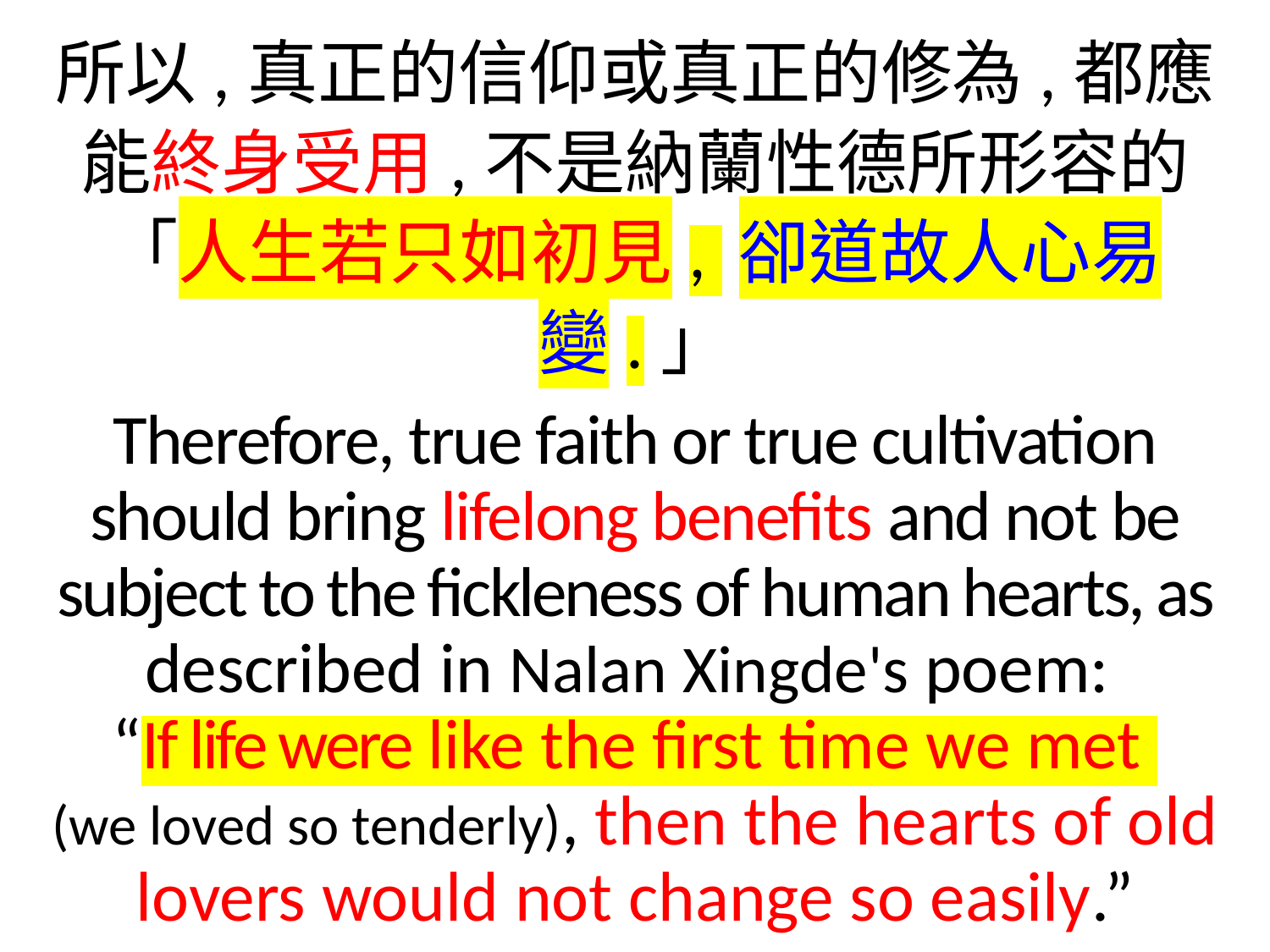

所以,真正的信仰或真正的修為,都應能終身受用,不是納蘭性德所形容的
「人生若只如初見, 卻道故人心易變.」
Therefore, true faith or true cultivation should bring lifelong benefits and not be subject to the fickleness of human hearts, as described in Nalan Xingde's poem:
“If life were like the first time we met
(we loved so tenderly), then the hearts of old lovers would not change so easily.”